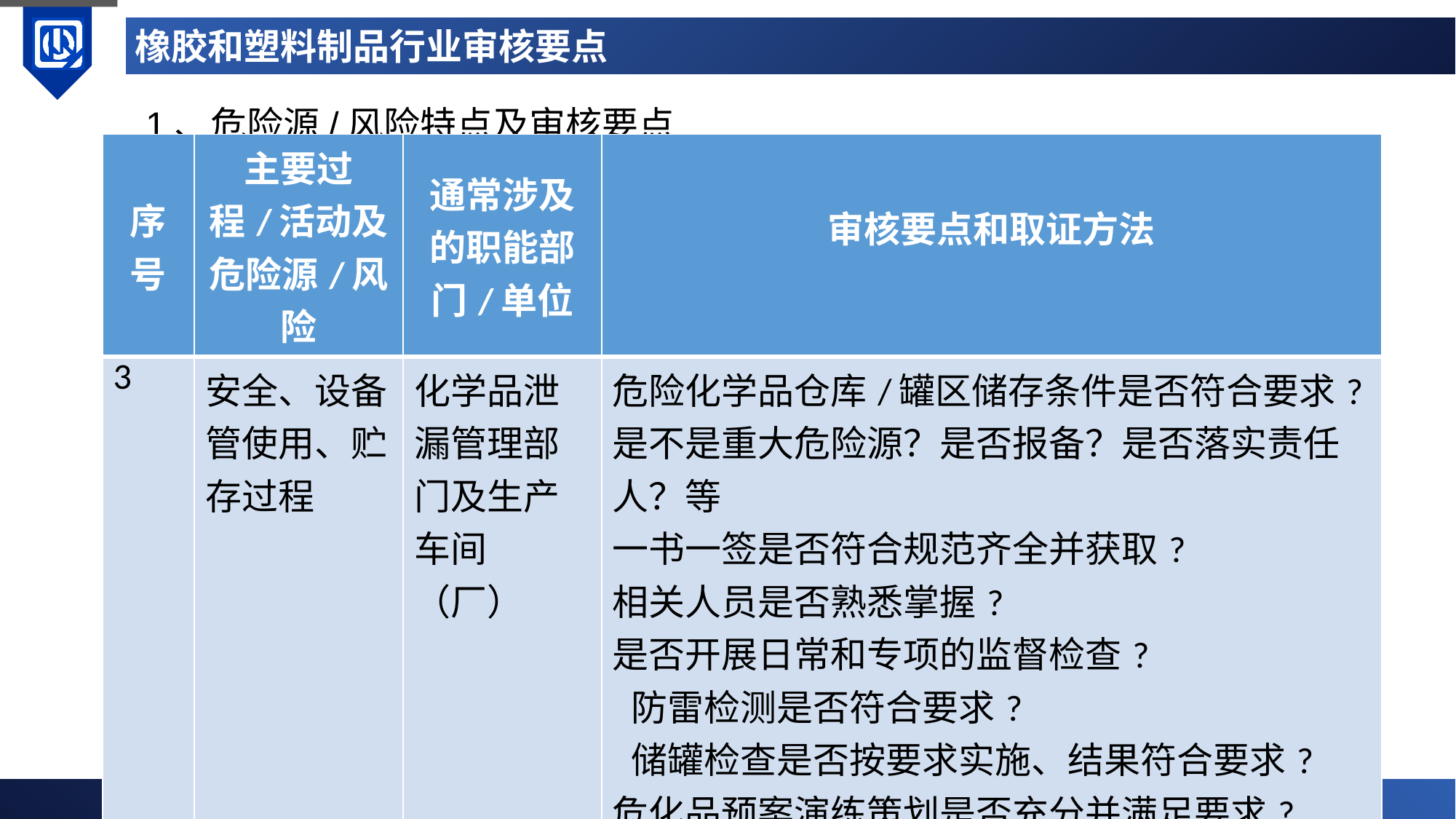

# 橡胶和塑料制品行业审核要点
1、危险源/风险特点及审核要点

| 序号 | 主要过程/活动及危险源/风险 | 通常涉及的职能部门/单位 | 审核要点和取证方法 |
| --- | --- | --- | --- |
| 3 | 安全、设备管使用、贮存过程 | 化学品泄漏管理部门及生产车间（厂） | 危险化学品仓库/罐区储存条件是否符合要求? 是不是重大危险源？是否报备？是否落实责任人？等 一书一签是否符合规范齐全并获取? 相关人员是否熟悉掌握? 是否开展日常和专项的监督检查? 防雷检测是否符合要求? 储罐检查是否按要求实施、结果符合要求? 危化品预案演练策划是否充分并满足要求? 是否按策划进行评审或演练 ? |